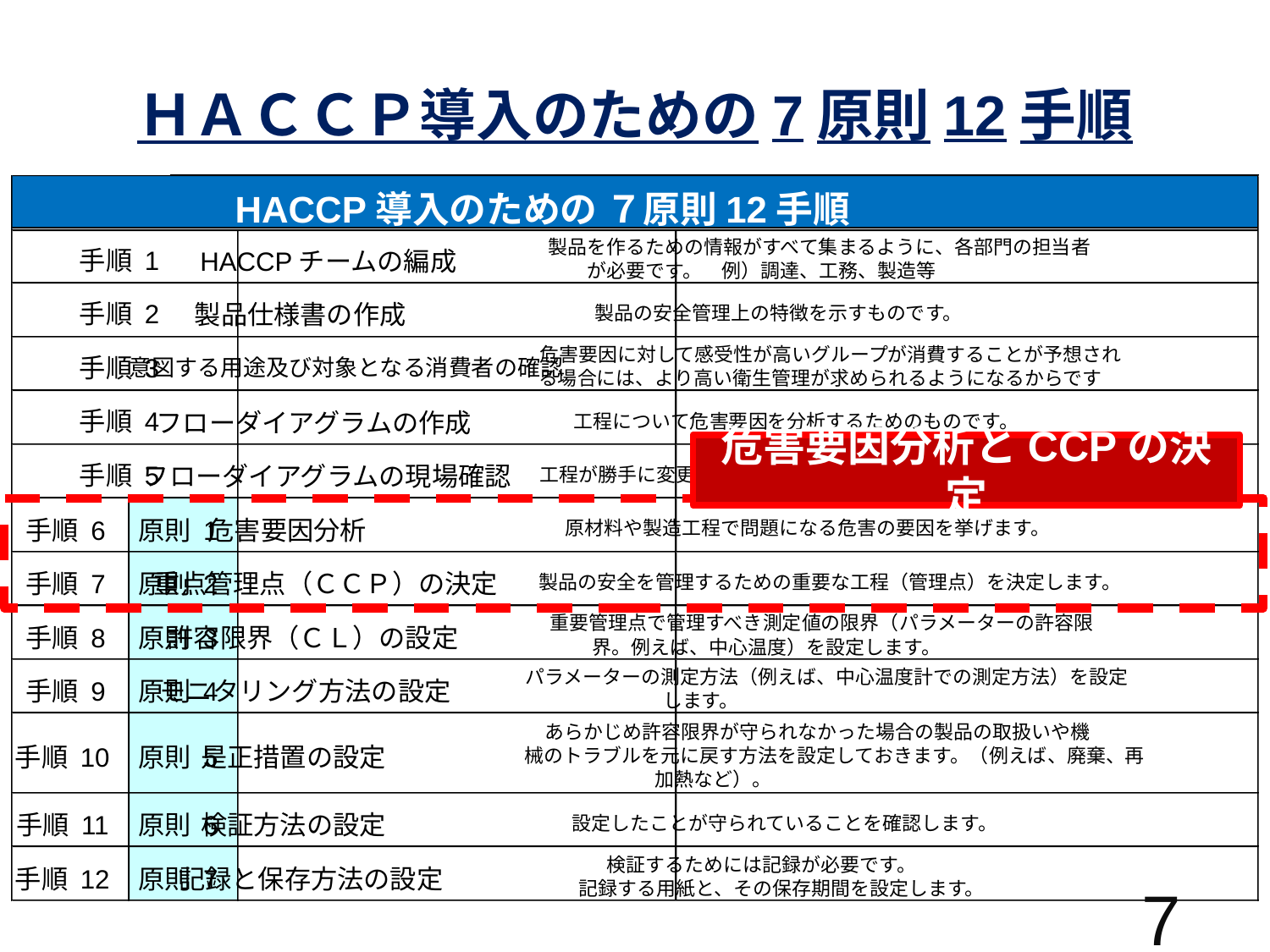

ＨＡＣＣＰ導入のための7原則12手順

HACCP導入のための ７原則12手順

製品を作るための情報がすべて集まるように、各部門の担当者
手順 1
HACCPチームの編成
が必要です。　例）調達、工務、製造等

手順 2
製品仕様書の作成
製品の安全管理上の特徴を示すものです。

危害要因に対して感受性が高いグループが消費することが予想され
手順 3
意図する用途及び対象となる消費者の確認
る場合には、より高い衛生管理が求められるようになるからです

手順 4
フローダイアグラムの作成
工程について危害要因を分析するためのものです。

手順 5
フローダイアグラムの現場確認
工程が勝手に変更されていないか、間違いがないかを確認します。

手順 6
原則 1
危害要因分析
原材料や製造工程で問題になる危害の要因を挙げます。

手順 7
原則 2
重点管理点（ＣＣＰ）の決定
製品の安全を管理するための重要な工程（管理点）を決定します。

重要管理点で管理すべき測定値の限界（パラメーターの許容限
手順 8
原則 3
許容限界（ＣＬ）の設定
界。例えば、中心温度）を設定します。

パラメーターの測定方法（例えば、中心温度計での測定方法）を設定
手順 9
原則 4
モニタリング方法の設定
します。

あらかじめ許容限界が守られなかった場合の製品の取扱いや機
手順 10
原則 5
是正措置の設定
械のトラブルを元に戻す方法を設定しておきます。（例えば、廃棄、再
加熱など）。

手順 11
原則 6
検証方法の設定
設定したことが守られていることを確認します。

検証するためには記録が必要です。
手順 12
原則 7
記録と保存方法の設定
記録する用紙と、その保存期間を設定します。

危害要因分析とCCPの決定

73